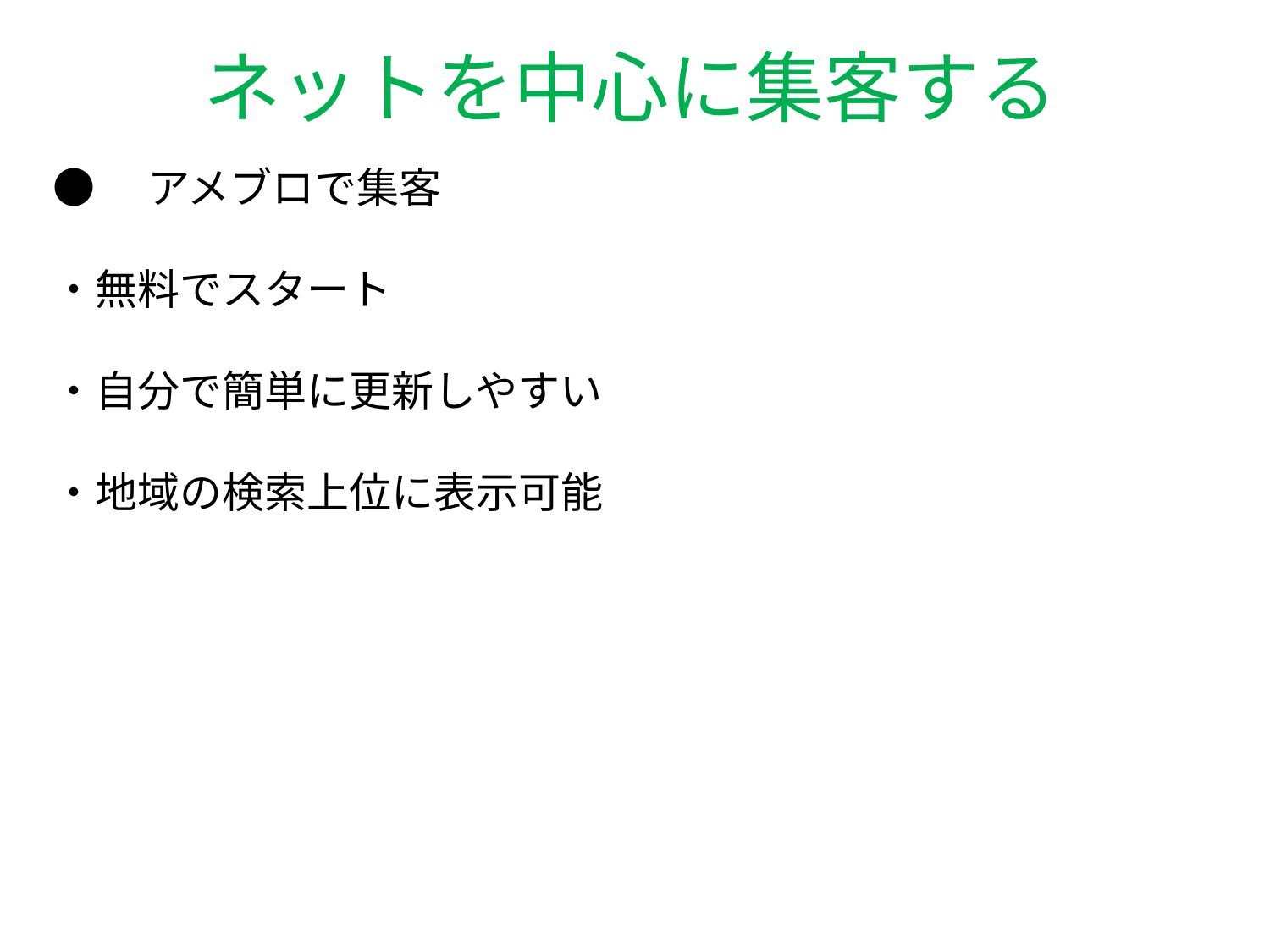

ネットを中心に集客する
# ●　アメブロで集客 ・無料でスタート ・自分で簡単に更新しやすい ・地域の検索上位に表示可能